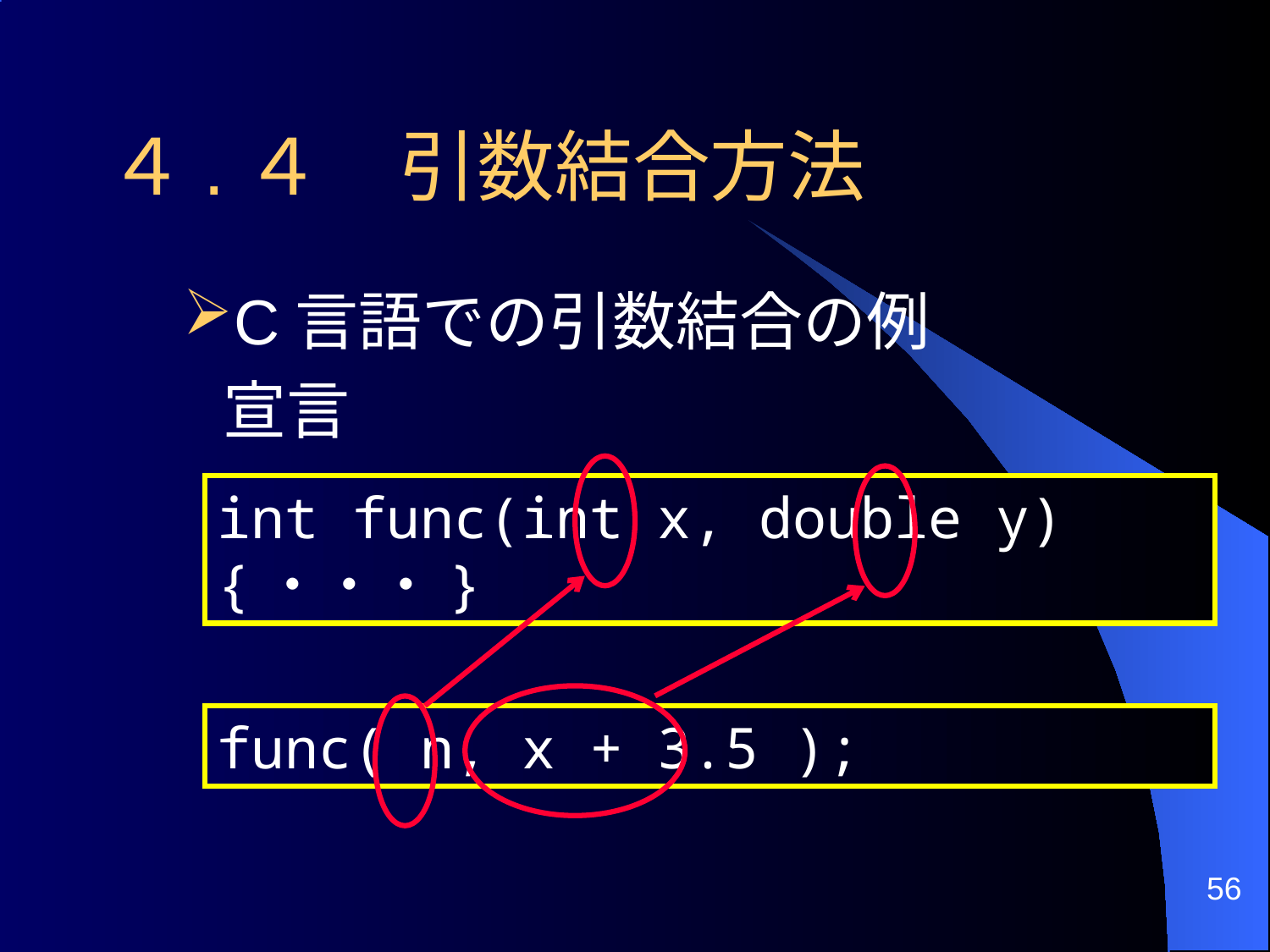

# ４.４　引数結合方法
C言語での引数結合の例
	宣言

	呼び出し

int func(int x, double y) {・・・}

func( n, x + 3.5 );
56